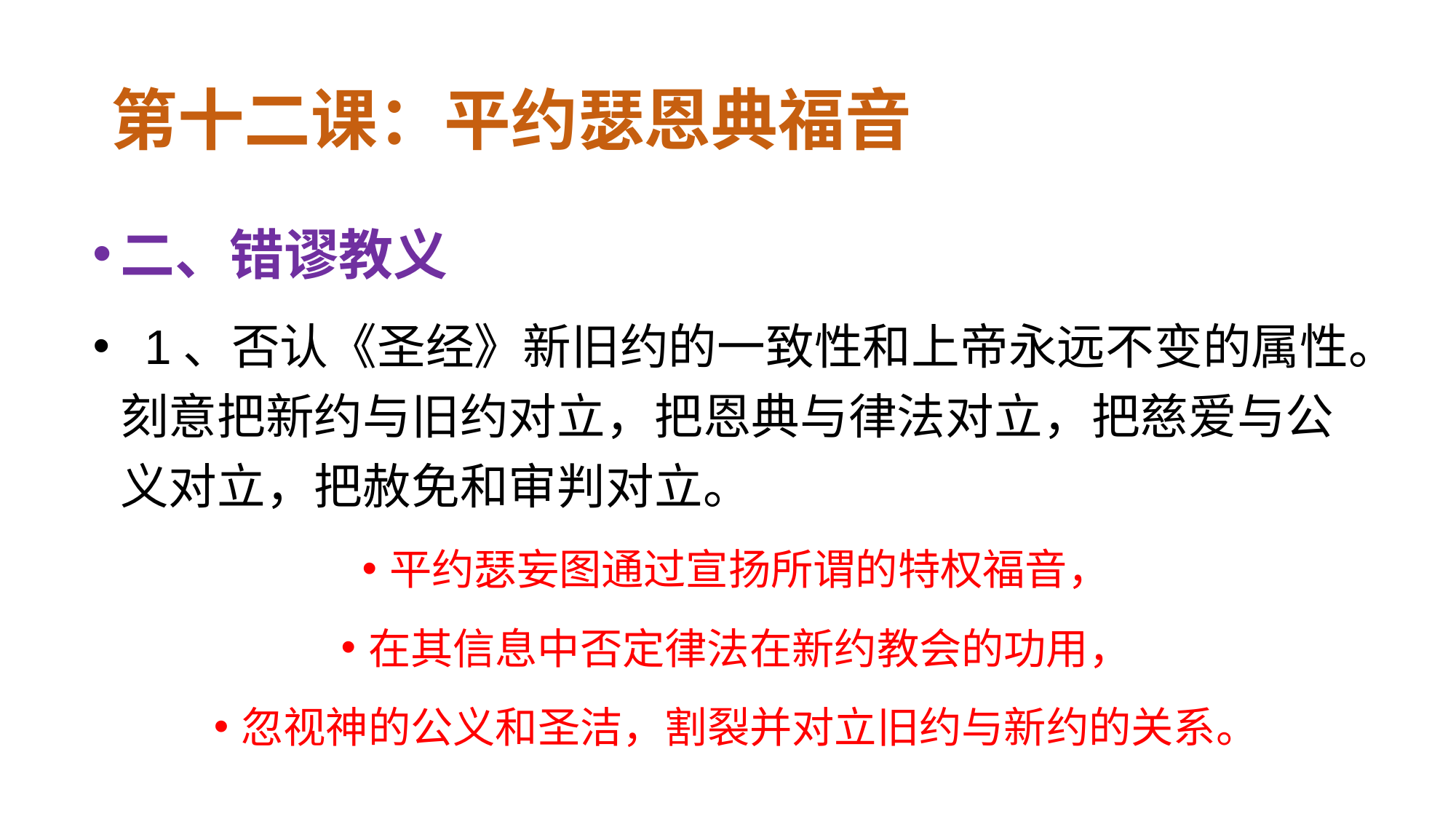

# 第十二课：平约瑟恩典福音
二、错谬教义
  1、否认《圣经》新旧约的一致性和上帝永远不变的属性。刻意把新约与旧约对立，把恩典与律法对立，把慈爱与公义对立，把赦免和审判对立。
平约瑟妄图通过宣扬所谓的特权福音，
在其信息中否定律法在新约教会的功用，
忽视神的公义和圣洁，割裂并对立旧约与新约的关系。